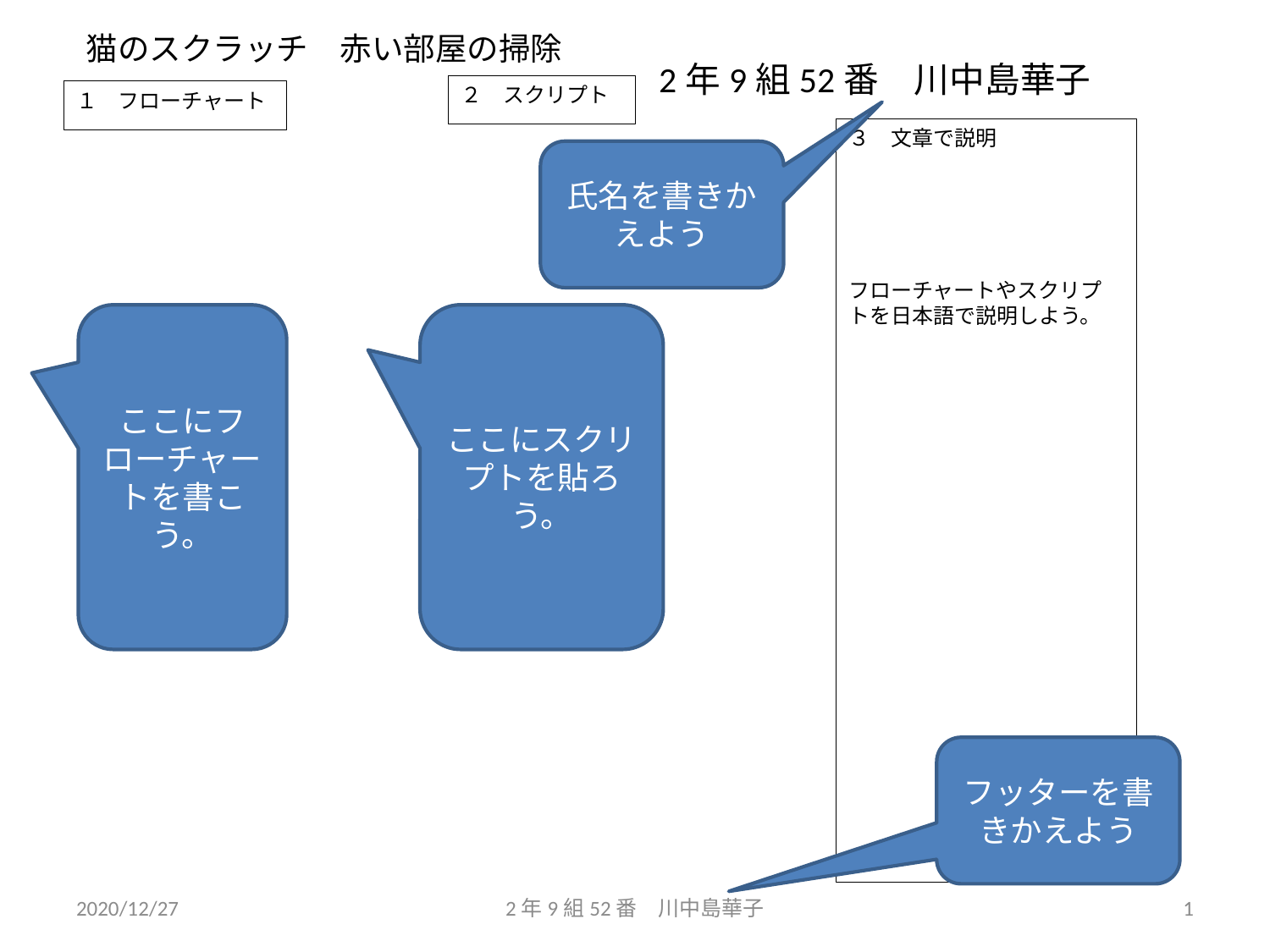

# 猫のスクラッチ　赤い部屋の掃除
2年9組52番　川中島華子
２　スクリプト

１　フローチャート

３　文章で説明

フローチャートやスクリプトを日本語で説明しよう。

氏名を書きかえよう
ここにフローチャートを書こう。
ここにスクリプトを貼ろう。
フッターを書きかえよう
2020/12/27
2年9組52番　川中島華子
1